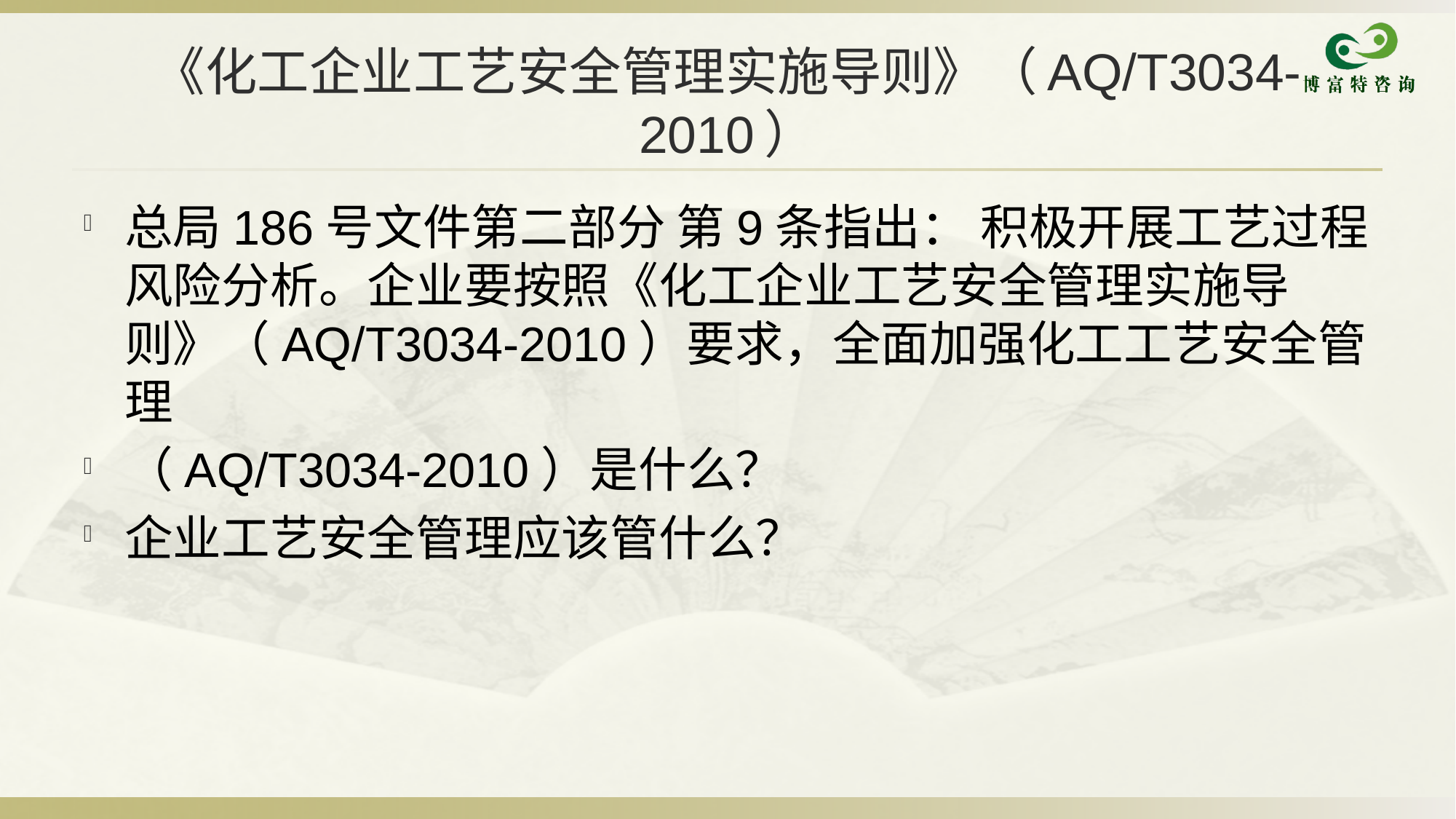

# 《化工企业工艺安全管理实施导则》（AQ/T3034-2010）
总局186号文件第二部分 第9条指出： 积极开展工艺过程风险分析。企业要按照《化工企业工艺安全管理实施导则》（AQ/T3034-2010）要求，全面加强化工工艺安全管理
（AQ/T3034-2010）是什么？
企业工艺安全管理应该管什么？